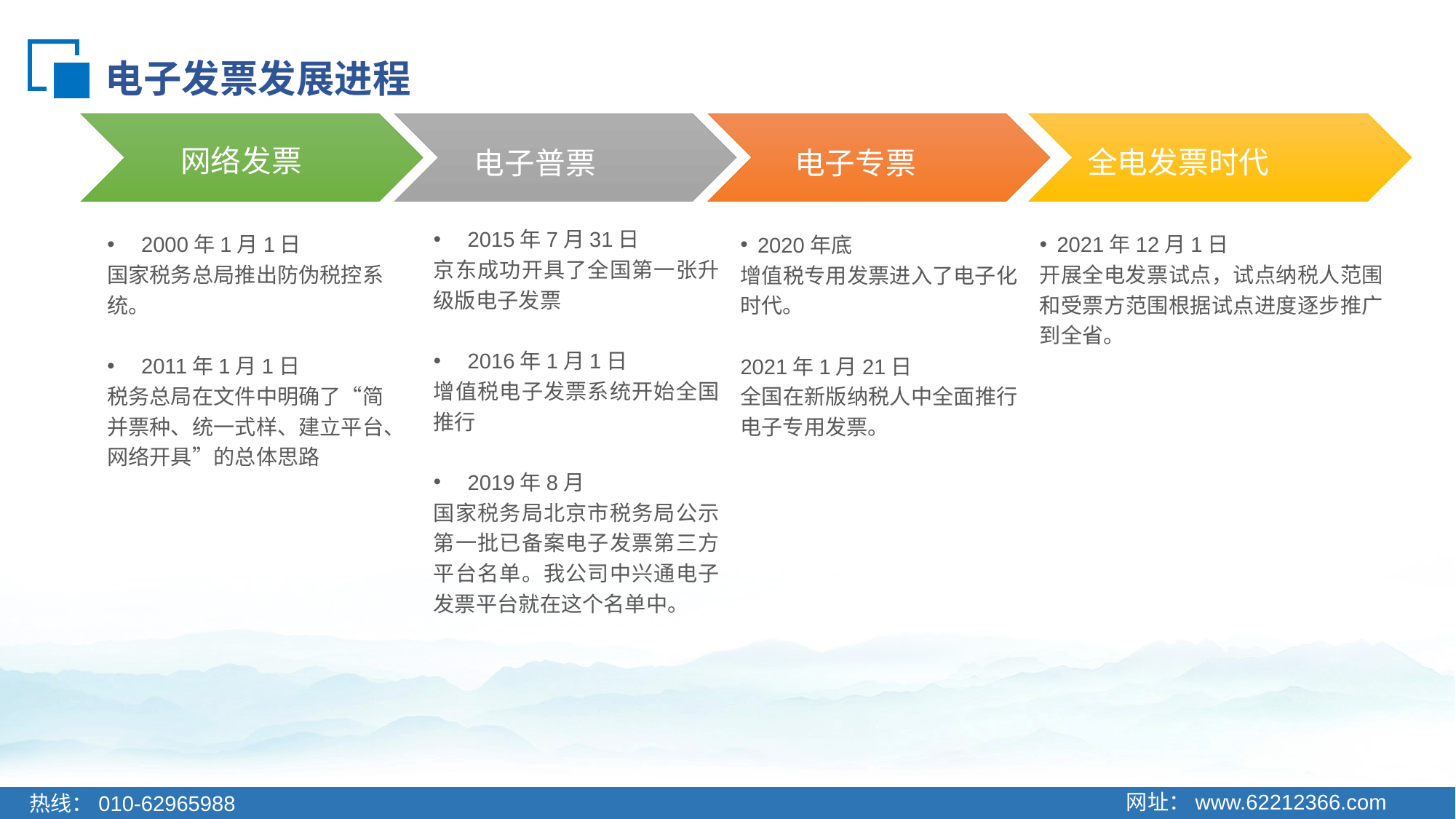

# 电子发票发展进程

网络发票
全电发票时代
电子普票
电子专票
2015年7月31日
京东成功开具了全国第一张升级版电子发票

2016年1月1日
增值税电子发票系统开始全国推行

2019年8月
国家税务局北京市税务局公示第一批已备案电子发票第三方平台名单。我公司中兴通电子发票平台就在这个名单中。
2021年12月1日
开展全电发票试点，试点纳税人范围和受票方范围根据试点进度逐步推广到全省。

2000年1月1日
国家税务总局推出防伪税控系统。

2011年1月1日
税务总局在文件中明确了“简并票种、统一式样、建立平台、网络开具”的总体思路
2020年底
增值税专用发票进入了电子化时代。

2021年1月21日
全国在新版纳税人中全面推行电子专用发票。
网址：www.62212366.com
热线：010-62965988
网址：www.62212366.com

热线：010-62965988